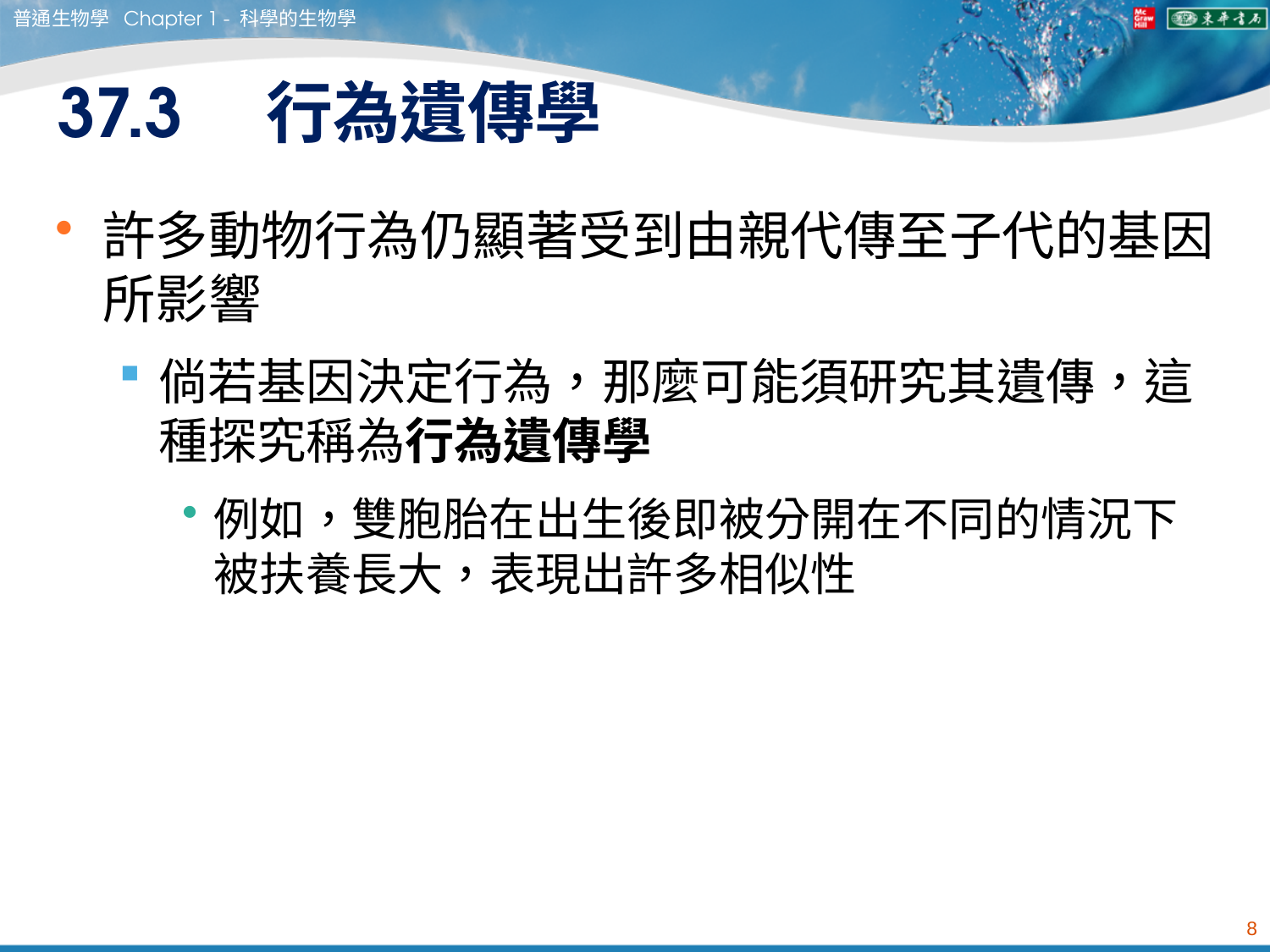

普通生物學  Chapter 1 - 科學的生物學
# 37.3　行為遺傳學
許多動物行為仍顯著受到由親代傳至子代的基因所影響
倘若基因決定行為，那麼可能須研究其遺傳，這種探究稱為行為遺傳學
例如，雙胞胎在出生後即被分開在不同的情況下被扶養長大，表現出許多相似性
8